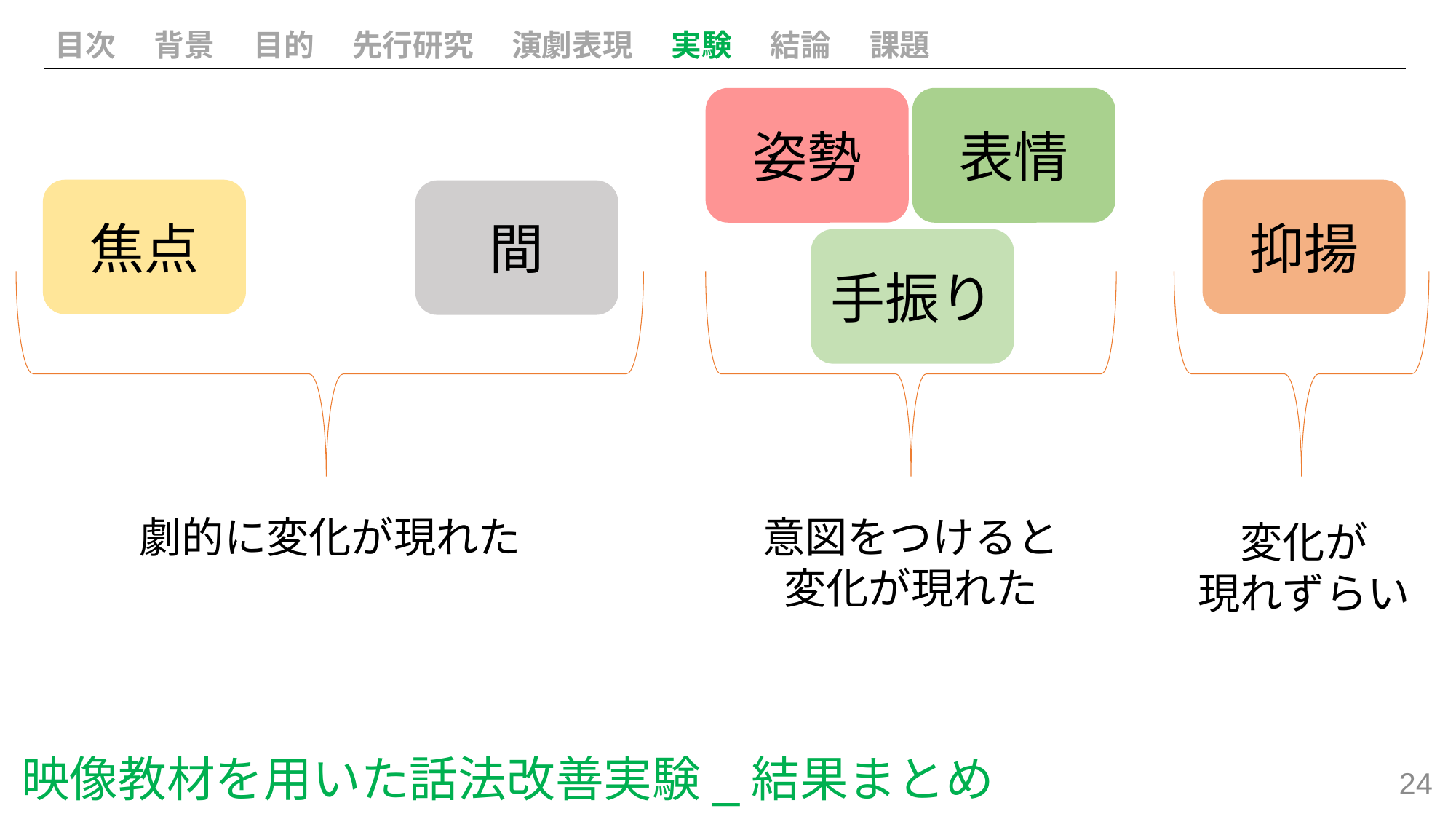

目次
背景
目的
先行研究
演劇表現
実験
結論
課題

表情
姿勢

抑揚
焦点
間
手振り

劇的に変化が現れた
意図をつけると
変化が現れた
変化が
現れずらい
映像教材を用いた話法改善実験_結果まとめ
24